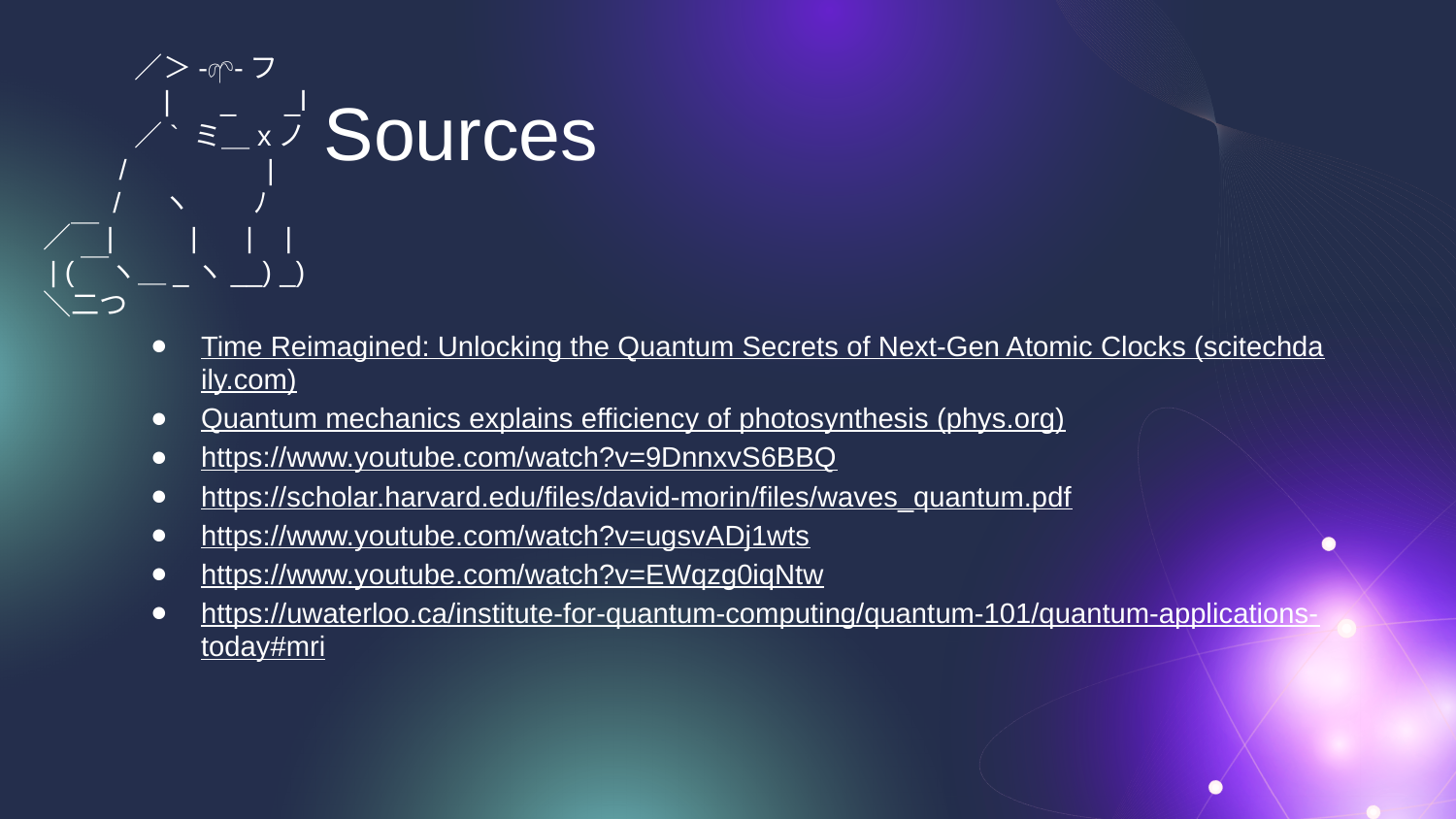

／＞-🌱-フ
　　　　　| 　_　 _l
　 　　　／` ミ＿xノ
　　 　 /　　　 　 |
　　　 /　 ヽ　　 ﾉ
　／￣|　　 |　 |    |
　| (￣ヽ＿_ヽ__) _)
　＼二つ
# Sources
Time Reimagined: Unlocking the Quantum Secrets of Next-Gen Atomic Clocks (scitechdaily.com)
Quantum mechanics explains efficiency of photosynthesis (phys.org)
https://www.youtube.com/watch?v=9DnnxvS6BBQ
https://scholar.harvard.edu/files/david-morin/files/waves_quantum.pdf
https://www.youtube.com/watch?v=ugsvADj1wts
https://www.youtube.com/watch?v=EWqzg0iqNtw
https://uwaterloo.ca/institute-for-quantum-computing/quantum-101/quantum-applications-today#mri